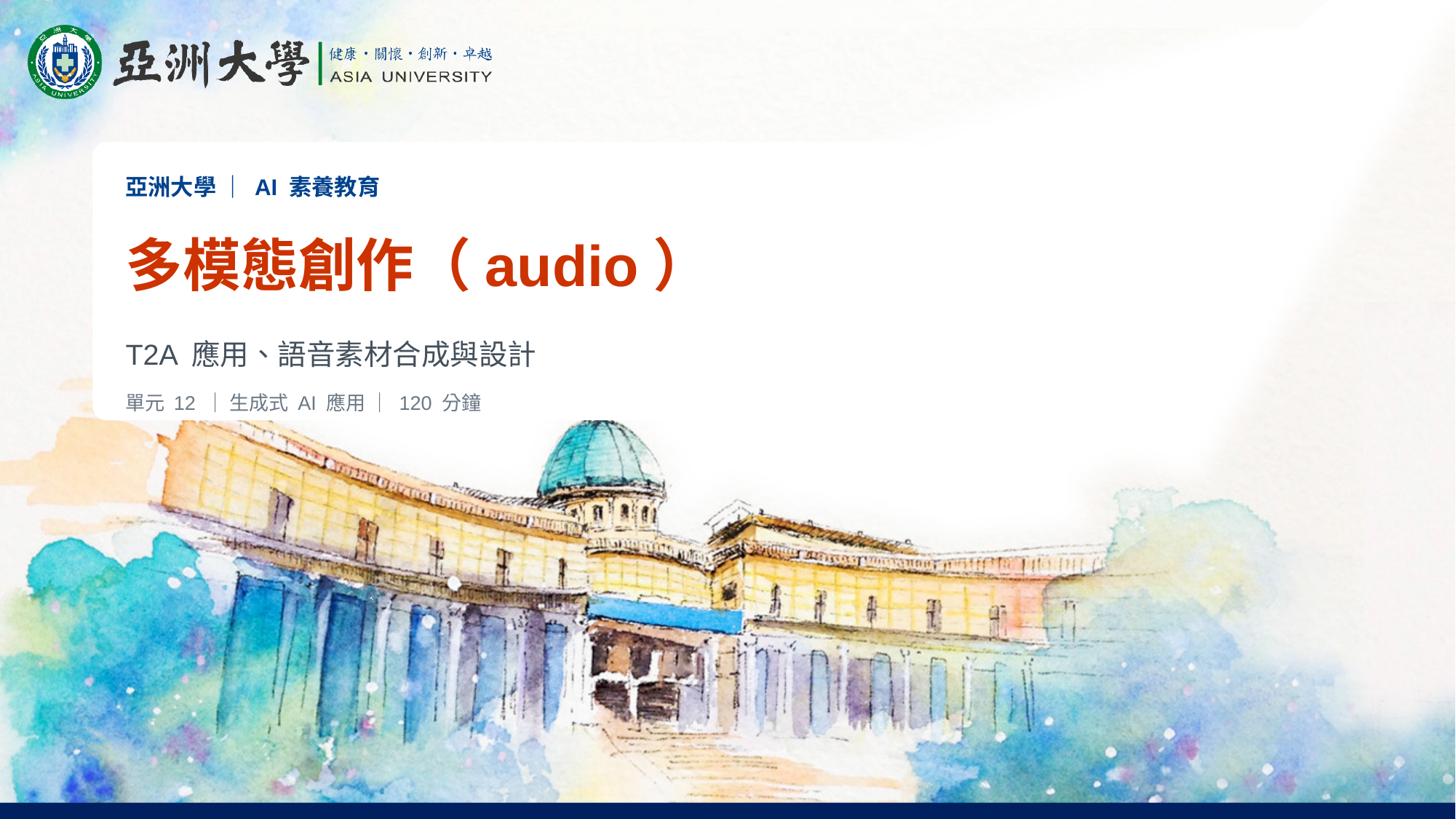

亞洲大學 ｜ AI 素養教育
多模態創作（audio）
T2A 應用、語音素材合成與設計
單元 12 ｜ 生成式 AI 應用 ｜ 120 分鐘